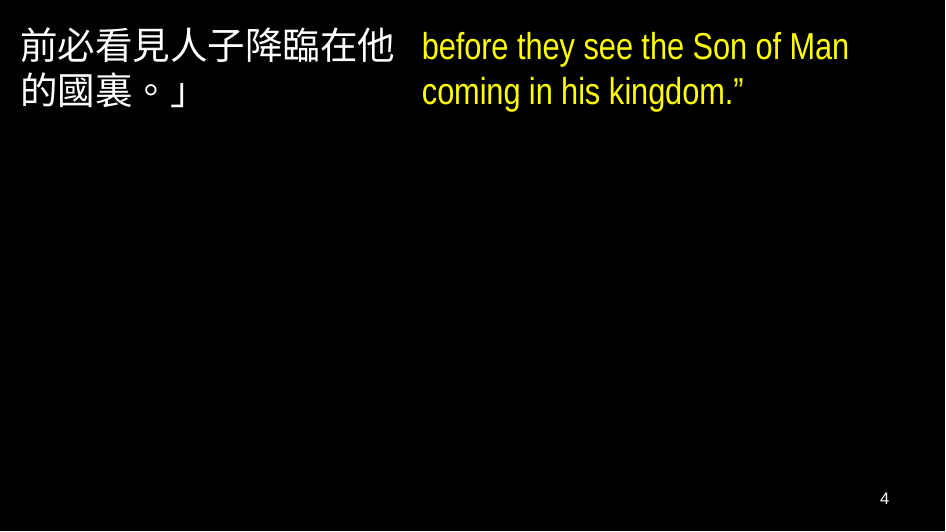

前必看見人子降臨在他的國裏。」
before they see the Son of Man coming in his kingdom.”
4